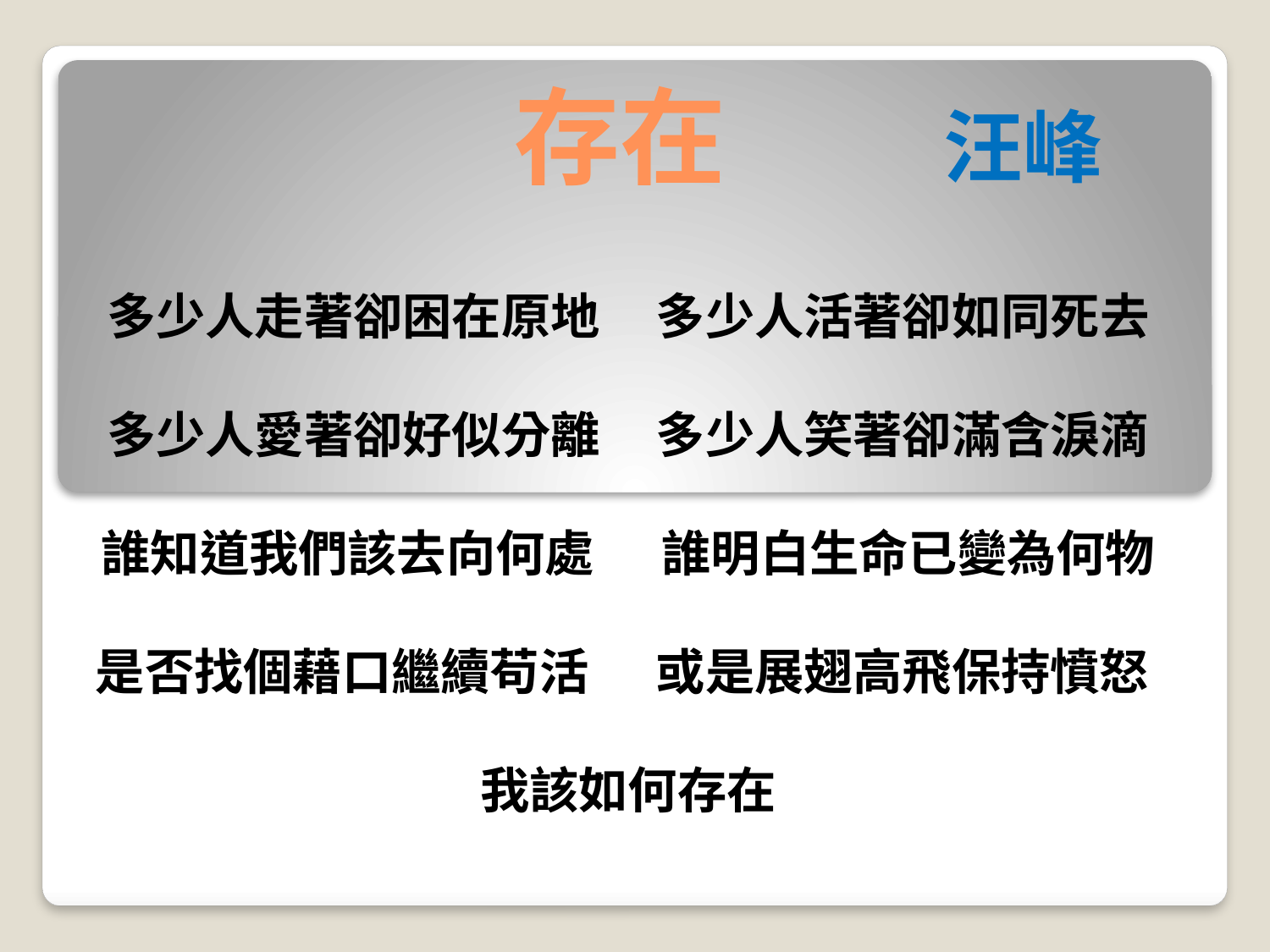

# 存在         汪峰
多少人走著卻困在原地     多少人活著卻如同死去
多少人愛著卻好似分離     多少人笑著卻滿含淚滴
誰知道我們該去向何處      誰明白生命已變為何物
是否找個藉口繼續苟活      或是展翅高飛保持憤怒
我該如何存在